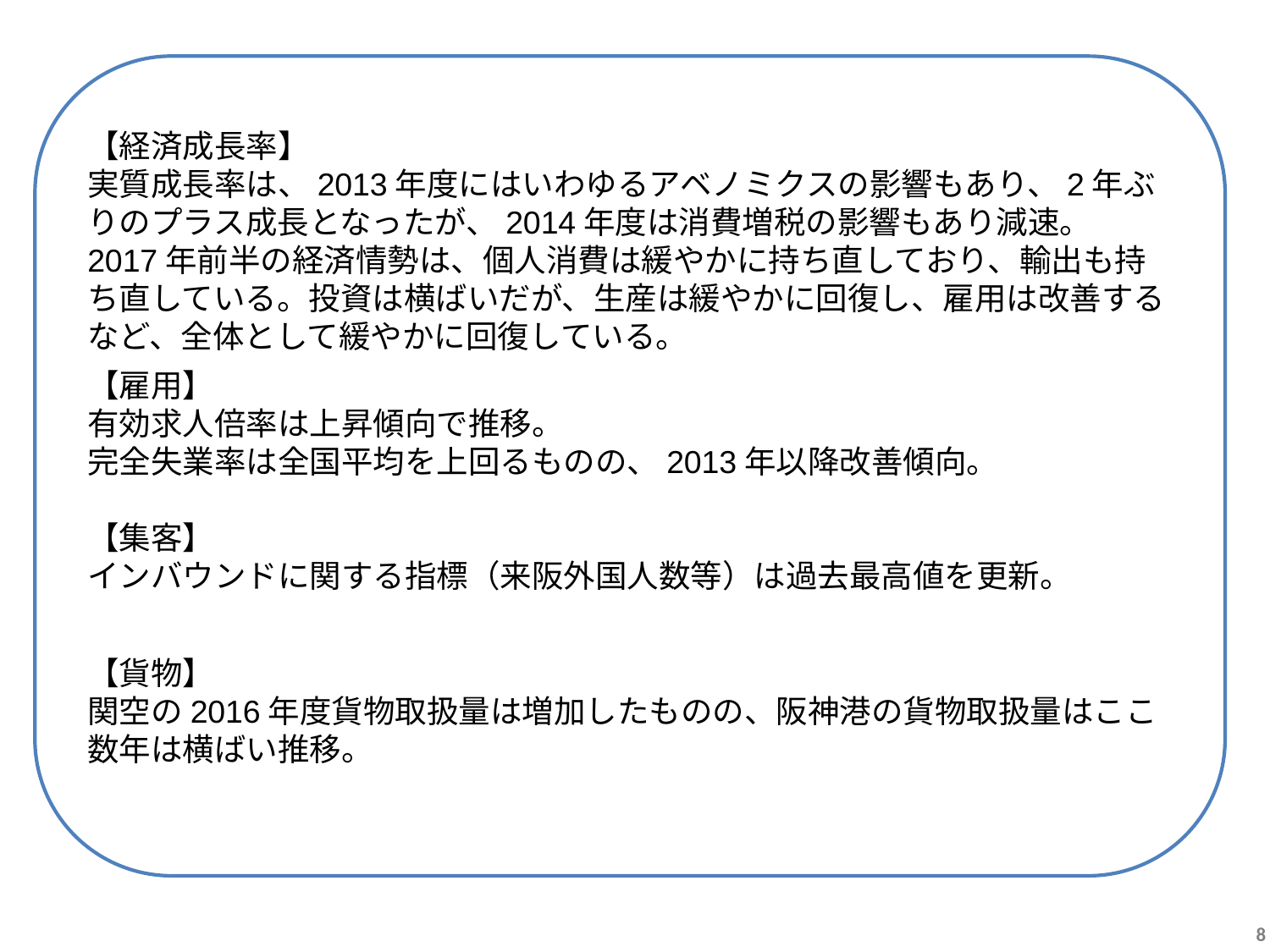

【経済成長率】
実質成長率は、2013年度にはいわゆるアベノミクスの影響もあり、2年ぶりのプラス成長となったが、2014年度は消費増税の影響もあり減速。
2017年前半の経済情勢は、個人消費は緩やかに持ち直しており、輸出も持ち直している。投資は横ばいだが、生産は緩やかに回復し、雇用は改善するなど、全体として緩やかに回復している。
【雇用】
有効求人倍率は上昇傾向で推移。
完全失業率は全国平均を上回るものの、2013年以降改善傾向。

【集客】
インバウンドに関する指標（来阪外国人数等）は過去最高値を更新。

【貨物】
関空の2016年度貨物取扱量は増加したものの、阪神港の貨物取扱量はここ数年は横ばい推移。

8